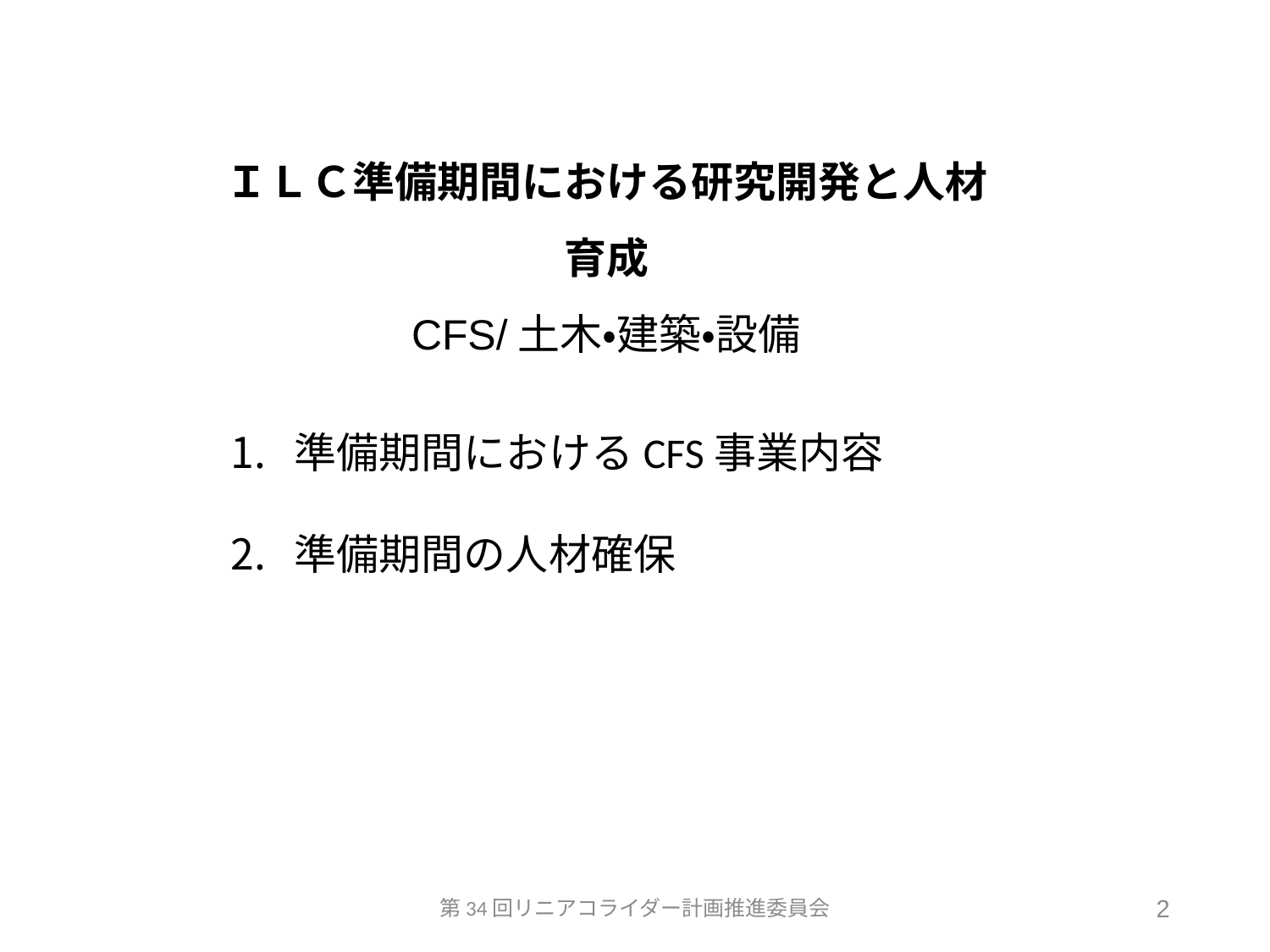

ＩＬＣ準備期間における研究開発と人材育成
CFS/土木・建築・設備
準備期間におけるCFS事業内容

準備期間の人材確保
第34回リニアコライダー計画推進委員会
2